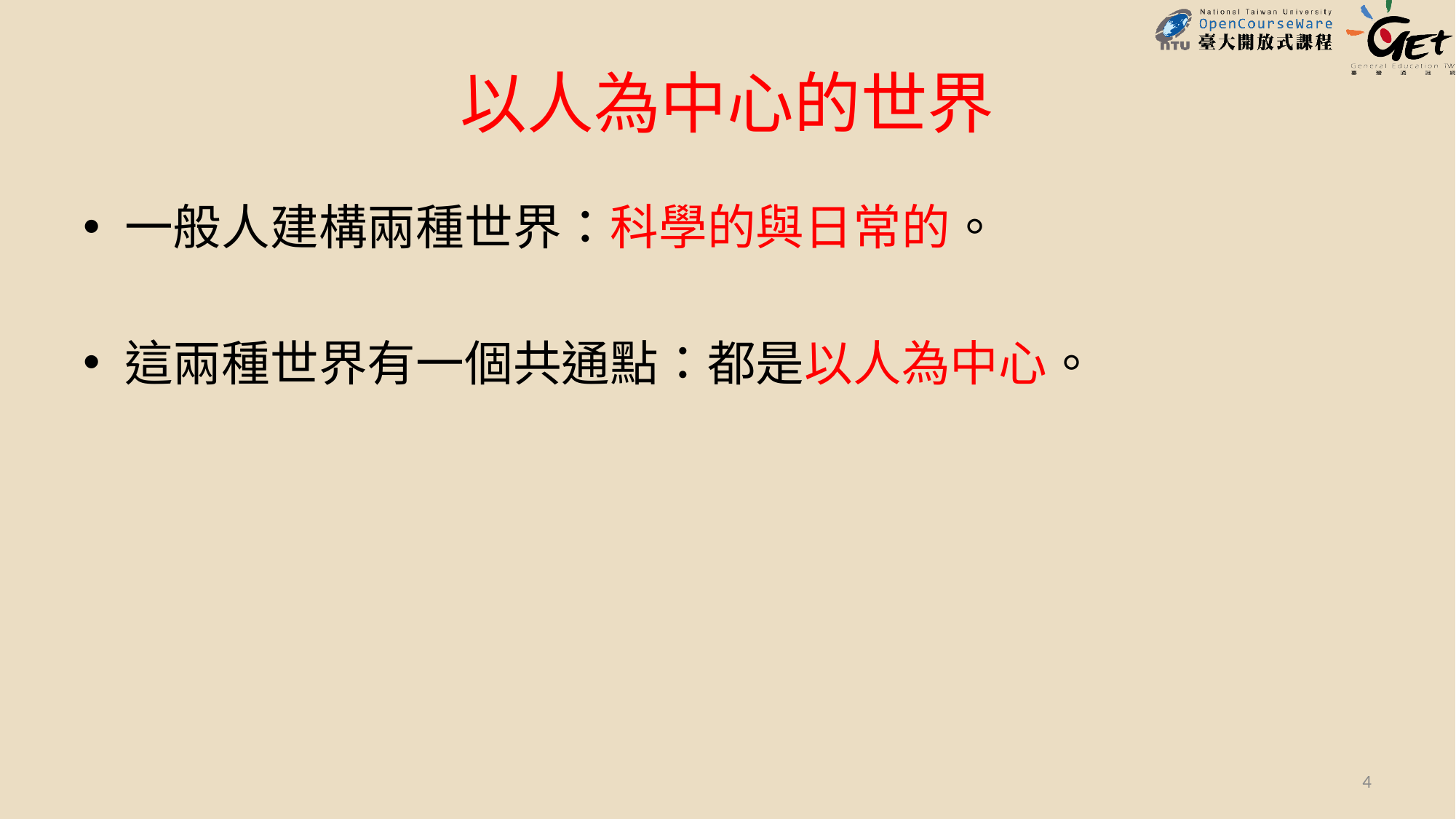

# 以人為中心的世界
一般人建構兩種世界：科學的與日常的。

這兩種世界有一個共通點：都是以人為中心。
4